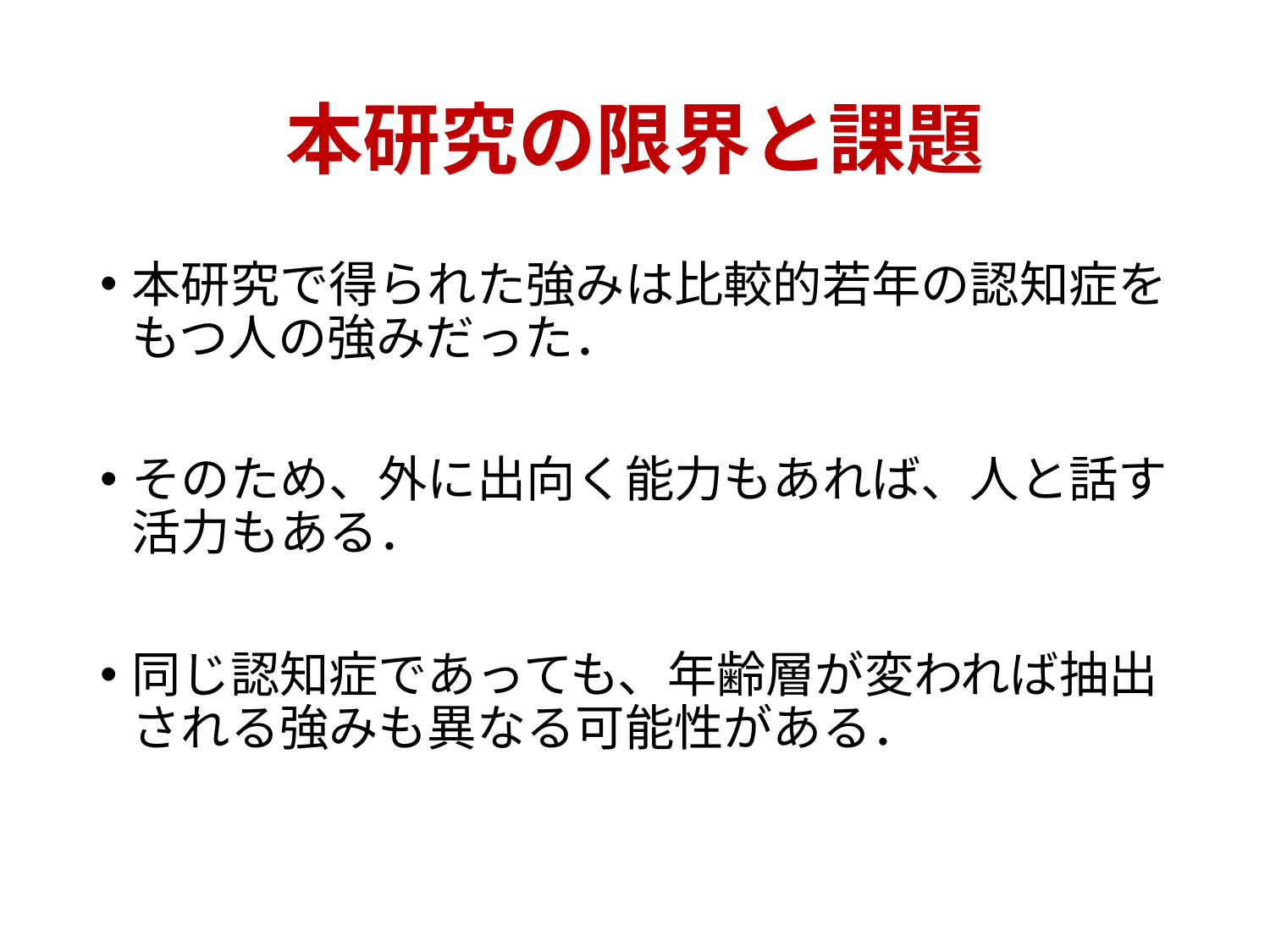

# 本研究の限界と課題
本研究で得られた強みは比較的若年の認知症をもつ人の強みだった．

そのため、外に出向く能力もあれば、人と話す活力もある．

同じ認知症であっても、年齢層が変われば抽出される強みも異なる可能性がある．